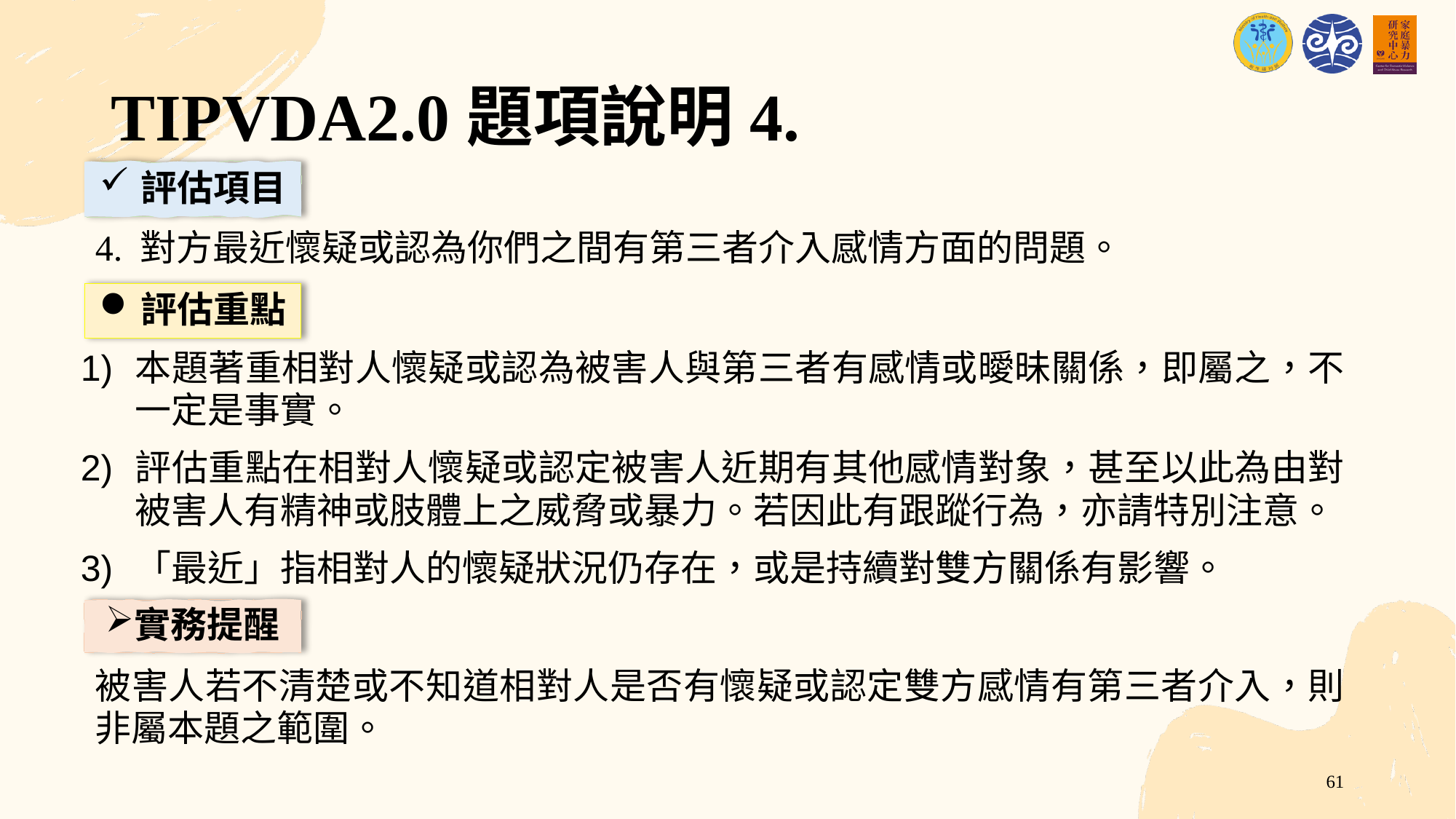

# TIPVDA2.0題項說明4.
評估項目
4. 對方最近懷疑或認為你們之間有第三者介入感情方面的問題。
評估重點
本題著重相對人懷疑或認為被害人與第三者有感情或曖昧關係，即屬之，不一定是事實。
評估重點在相對人懷疑或認定被害人近期有其他感情對象，甚至以此為由對被害人有精神或肢體上之威脅或暴力。若因此有跟蹤行為，亦請特別注意。
「最近」指相對人的懷疑狀況仍存在，或是持續對雙方關係有影響。
實務提醒
被害人若不清楚或不知道相對人是否有懷疑或認定雙方感情有第三者介入，則非屬本題之範圍。
61